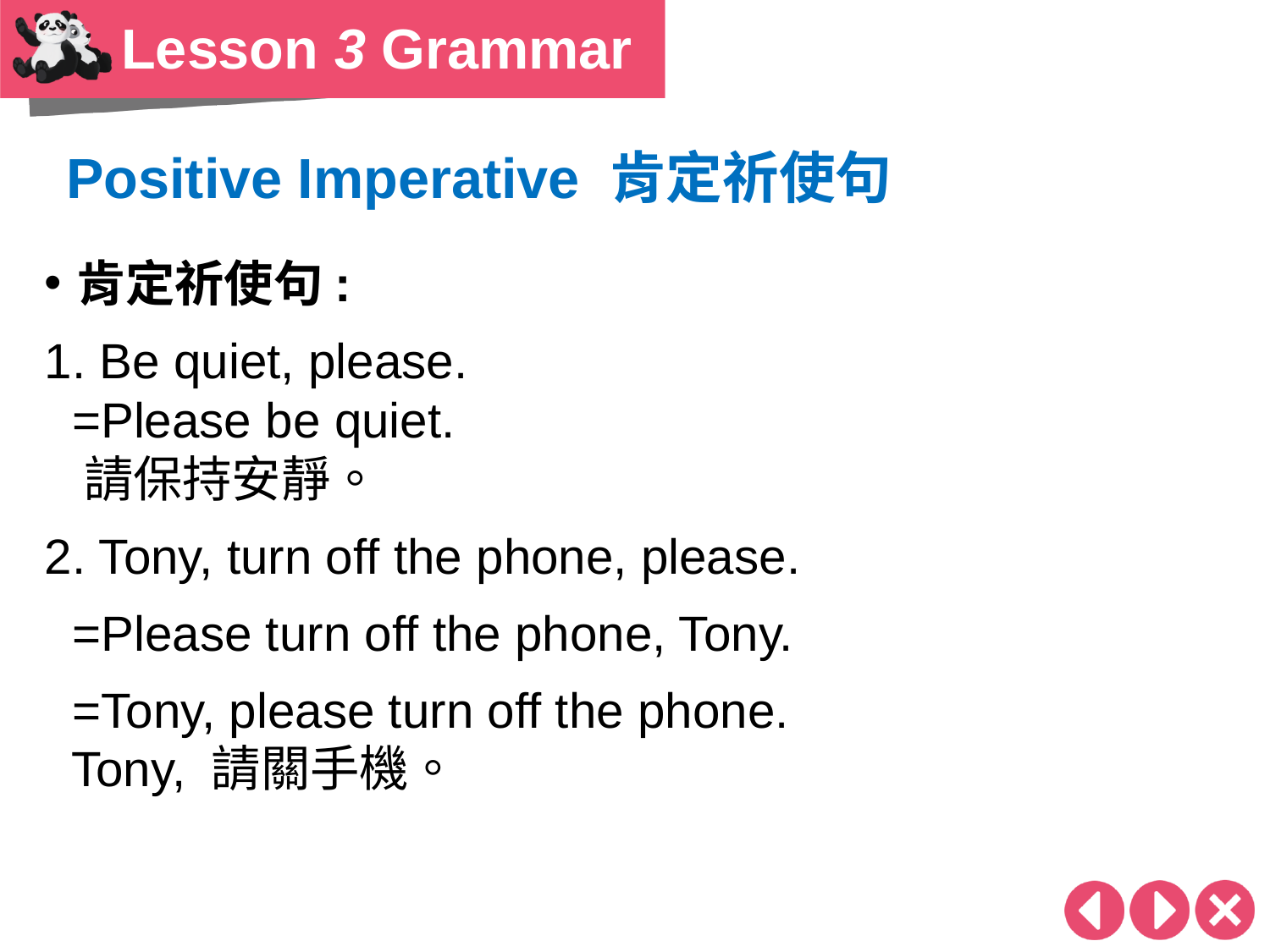

Lesson 3 Grammar
 Positive Imperative 肯定祈使句
肯定祈使句:
1. Be quiet, please.
  =Please be quiet.
  請保持安靜。
2. Tony, turn off the phone, please.
  =Please turn off the phone, Tony.
  =Tony, please turn off the phone.
  Tony, 請關手機。